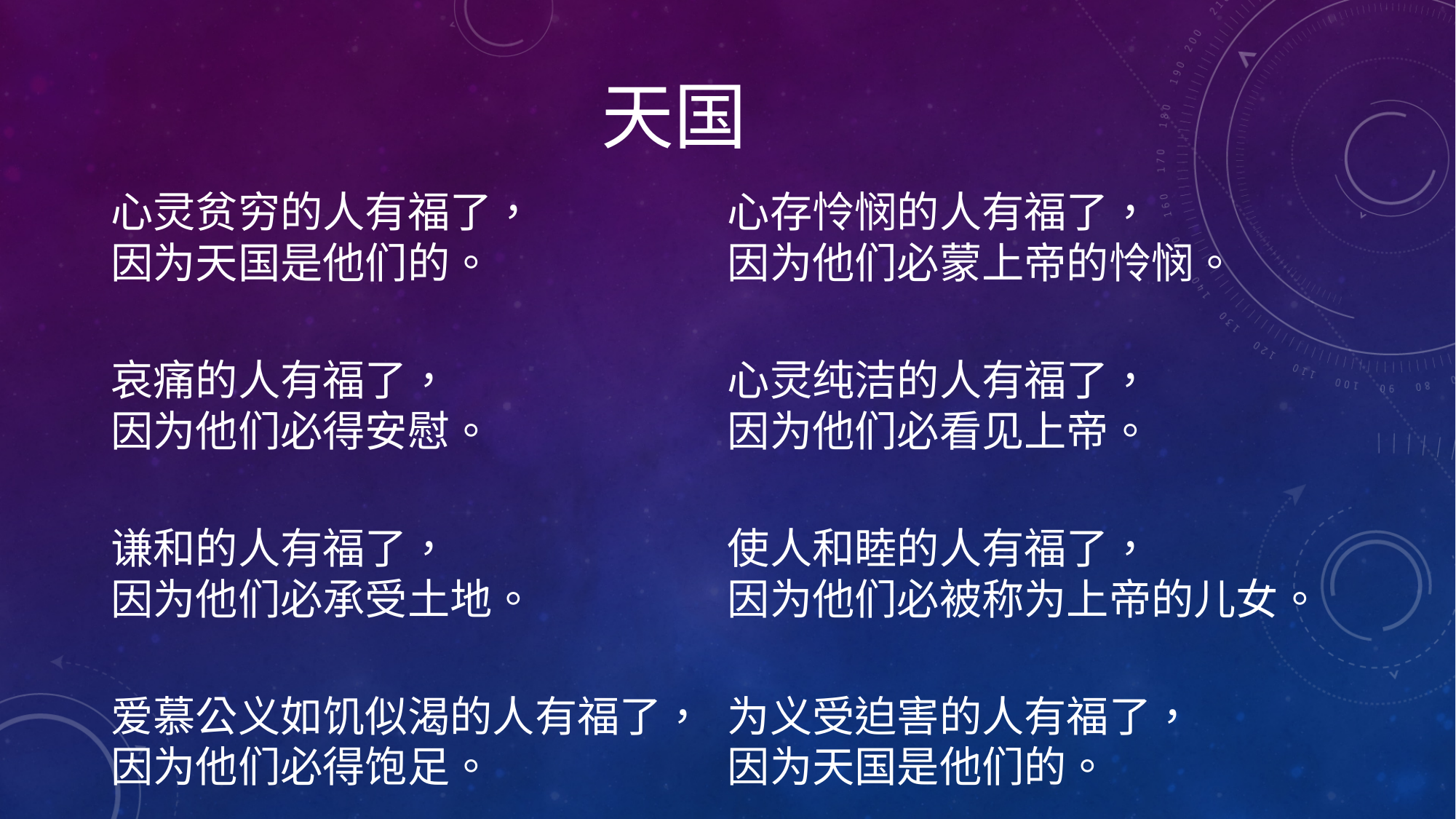

# 天国
心灵贫穷的人有福了，
因为天国是他们的。
哀痛的人有福了，
因为他们必得安慰。
谦和的人有福了，
因为他们必承受土地。
爱慕公义如饥似渴的人有福了，
因为他们必得饱足。
心存怜悯的人有福了，
因为他们必蒙上帝的怜悯。
心灵纯洁的人有福了，
因为他们必看见上帝。
使人和睦的人有福了，
因为他们必被称为上帝的儿女。
为义受迫害的人有福了，
因为天国是他们的。